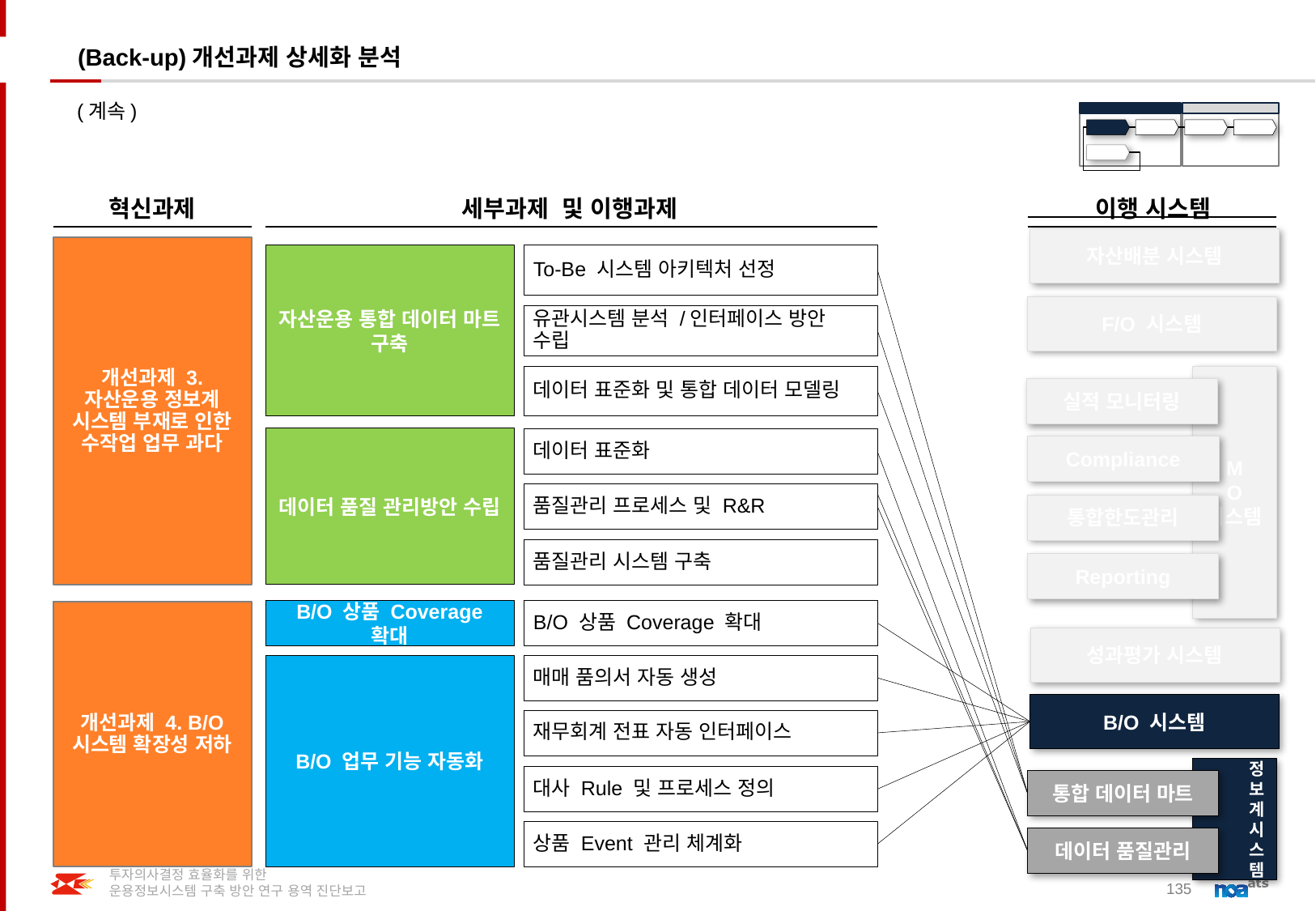

# (Back-up)개선과제 상세화 분석
(계속)

혁신과제
세부과제  및 이행과제
이행 시스템
자산배분 시스템
개선과제 3. 자산운용 정보계 시스템 부재로 인한 수작업 업무 과다
To-Be 시스템 아키텍처 선정
자산운용 통합 데이터 마트 구축
유관시스템 분석 /인터페이스 방안 수립
데이터 표준화 및 통합 데이터 모델링
데이터 품질 관리방안 수립
데이터 표준화
품질관리 프로세스 및 R&R
품질관리 시스템 구축
B/O 상품 Coverage 확대
B/O 상품 Coverage 확대
개선과제 4. B/O 시스템 확장성 저하
B/O 업무 기능 자동화
매매 품의서 자동 생성
재무회계 전표 자동 인터페이스
대사 Rule 및 프로세스 정의
상품 Event 관리 체계화
F/O 시스템
M
O 시스템
실적 모니터링
Compliance
통합한도관리
Reporting
성과평가 시스템
B/O 시스템
정보계
시스템
통합 데이터 마트
데이터 품질관리